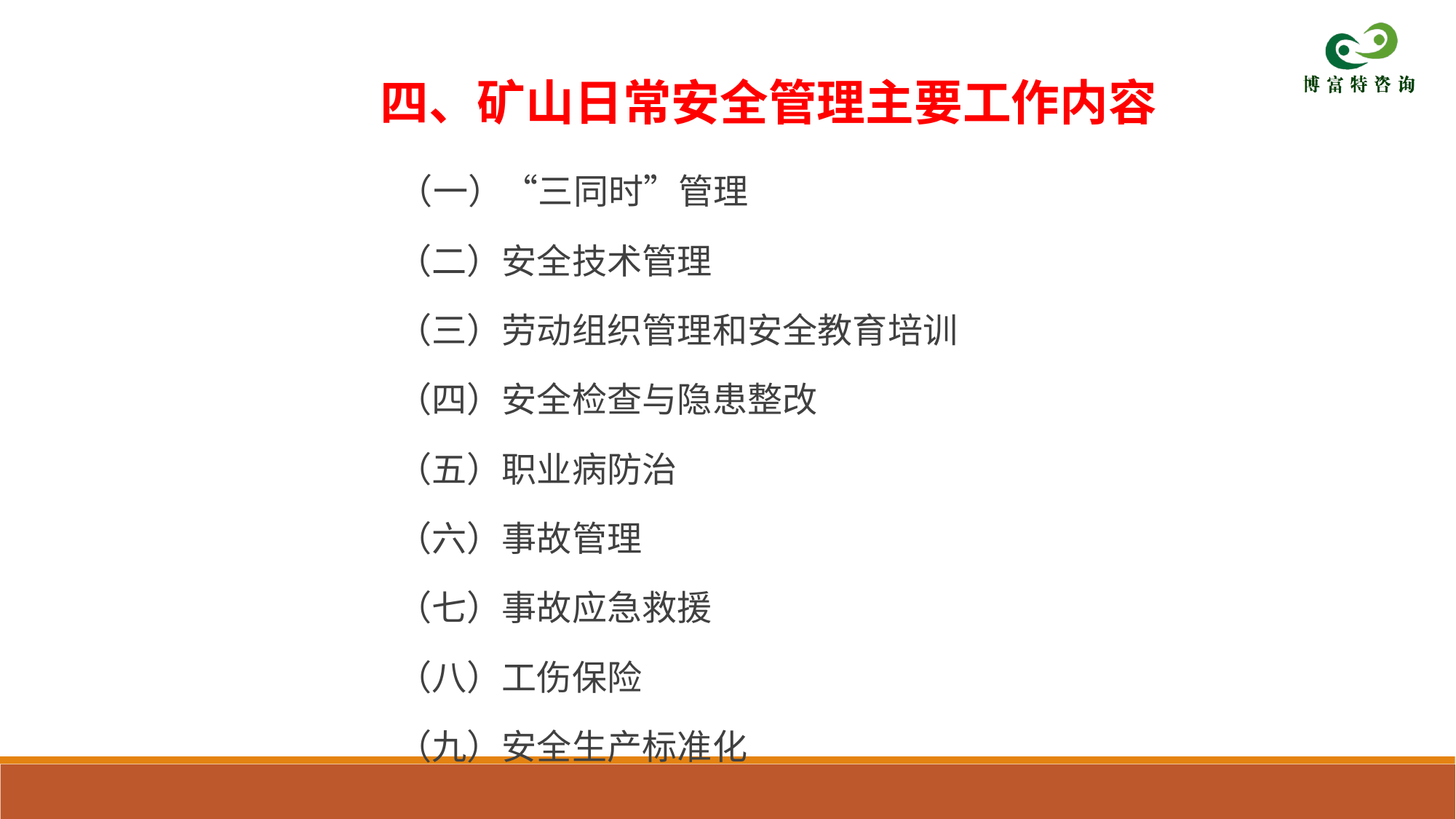

四、矿山日常安全管理主要工作内容
                 （一）“三同时”管理
                （二）安全技术管理
                （三）劳动组织管理和安全教育培训
                （四）安全检查与隐患整改
                （五）职业病防治
                （六）事故管理
                （七）事故应急救援
                （八）工伤保险
                （九）安全生产标准化